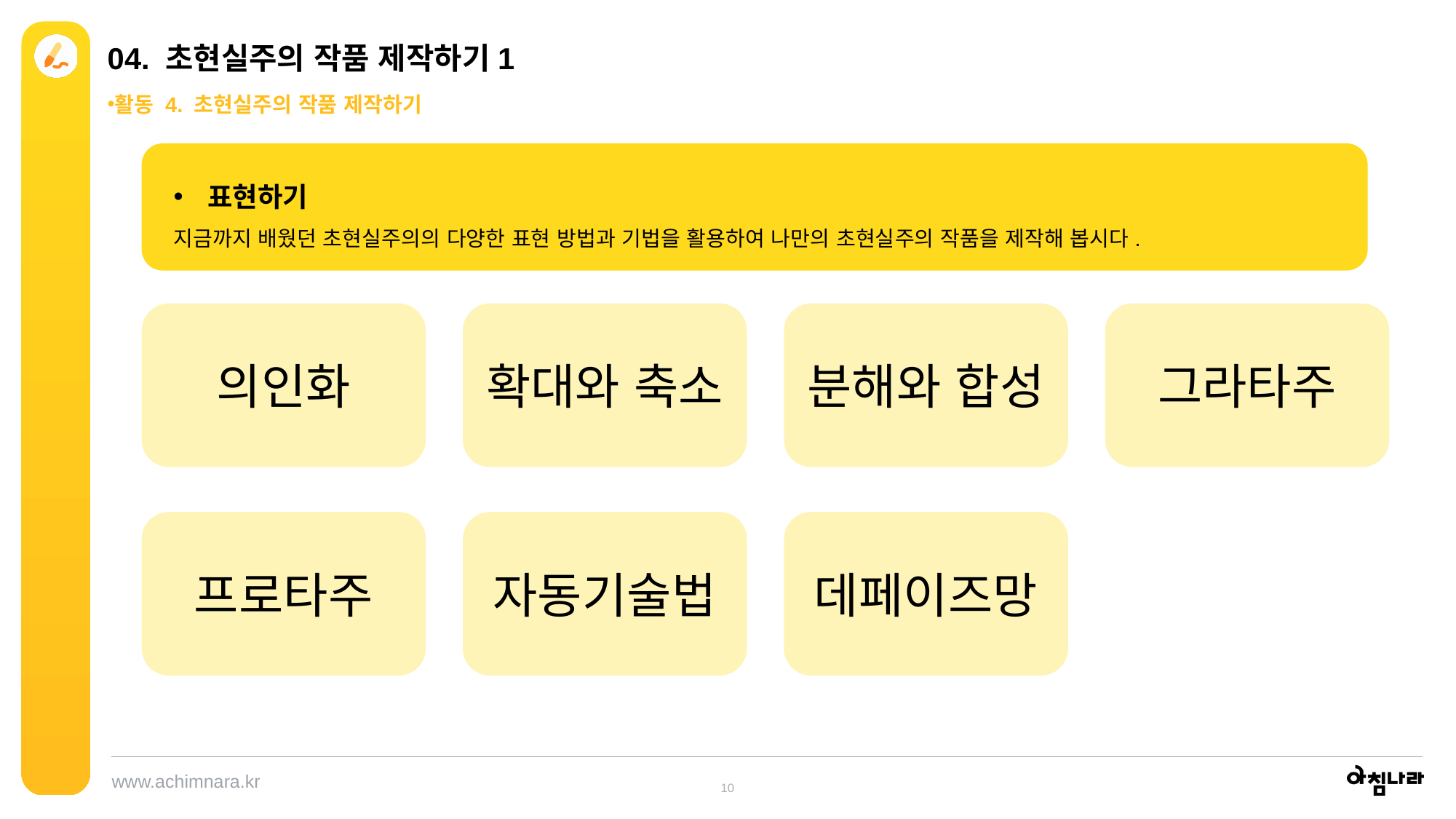

04. 초현실주의 작품 제작하기1
활동 4. 초현실주의 작품 제작하기
표현하기
지금까지 배웠던 초현실주의의 다양한 표현 방법과 기법을 활용하여 나만의 초현실주의 작품을 제작해 봅시다.
의인화
확대와 축소
분해와 합성
그라타주
프로타주
자동기술법
데페이즈망

10